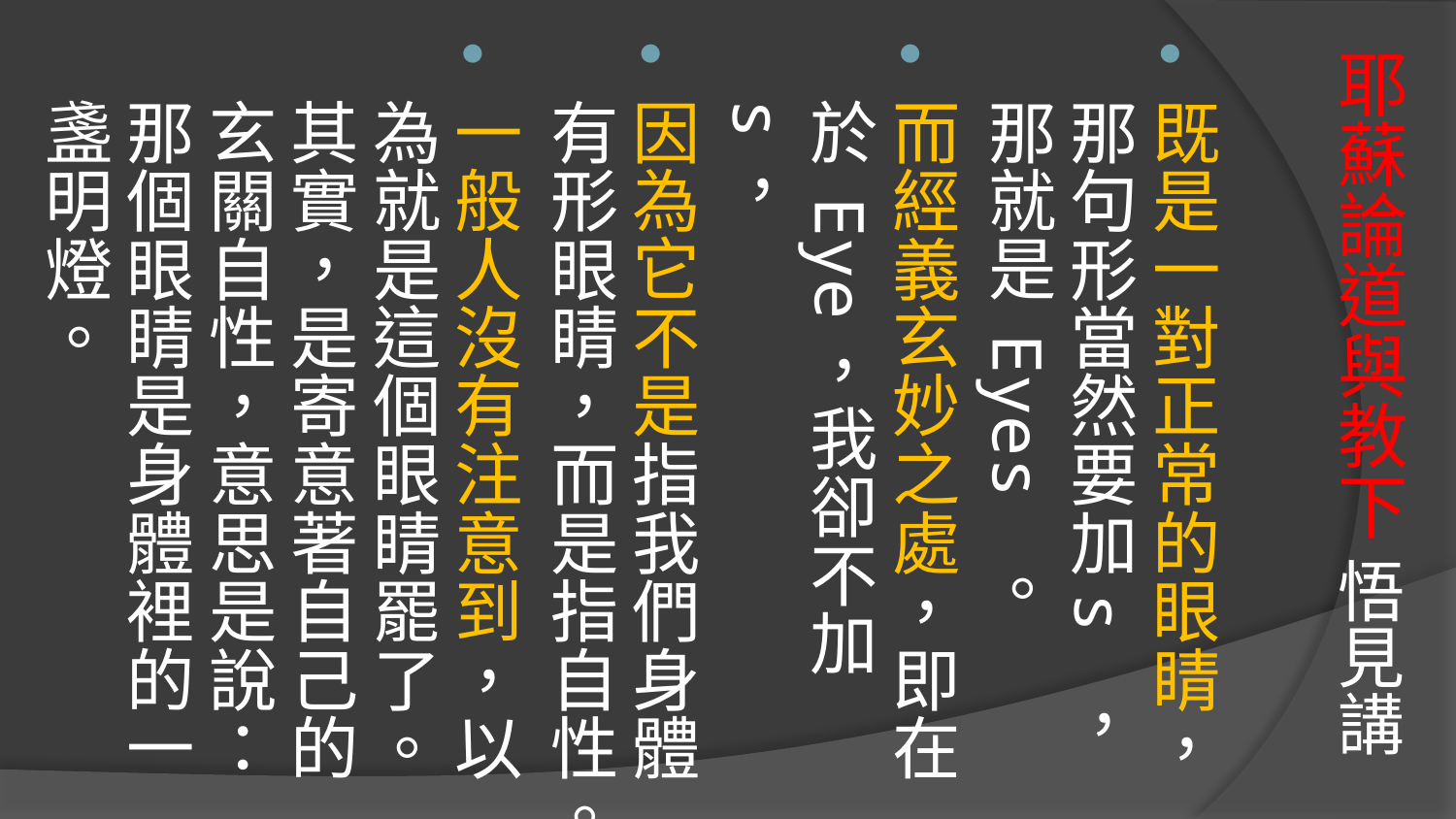

# 耶蘇論道與教下 悟見講
既是一對正常的眼睛，那句形當然要加s ，那就是 Eyes 。
而經義玄妙之處，即在於 Eye，我卻不加 s，
因為它不是指我們身體有形眼睛，而是指自性。
一般人沒有注意到，以為就是這個眼睛罷了。其實，是寄意著自己的玄關自性，意思是說：那個眼睛是身體裡的一盞明燈。